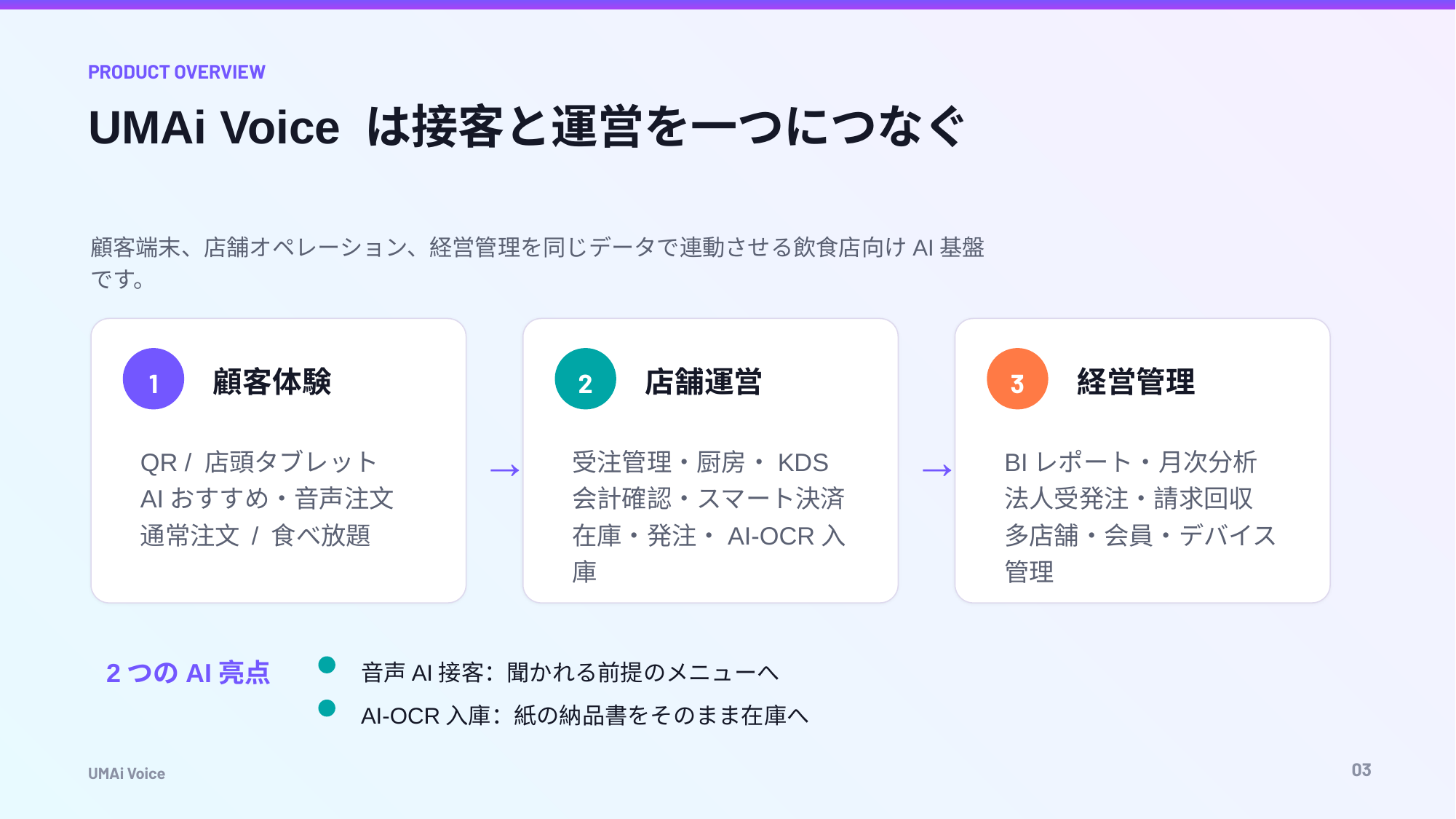

PRODUCT OVERVIEW
UMAi Voice は接客と運営を一つにつなぐ
顧客端末、店舗オペレーション、経営管理を同じデータで連動させる飲食店向けAI基盤です。

顧客体験
店舗運営
経営管理
1
2
3
→
→
QR / 店頭タブレット
AIおすすめ・音声注文
通常注文 / 食べ放題
受注管理・厨房・KDS
会計確認・スマート決済
在庫・発注・AI-OCR入庫
BIレポート・月次分析
法人受発注・請求回収
多店舗・会員・デバイス管理
2つのAI亮点
音声AI接客：聞かれる前提のメニューへ

AI-OCR入庫：紙の納品書をそのまま在庫へ

03
UMAi Voice